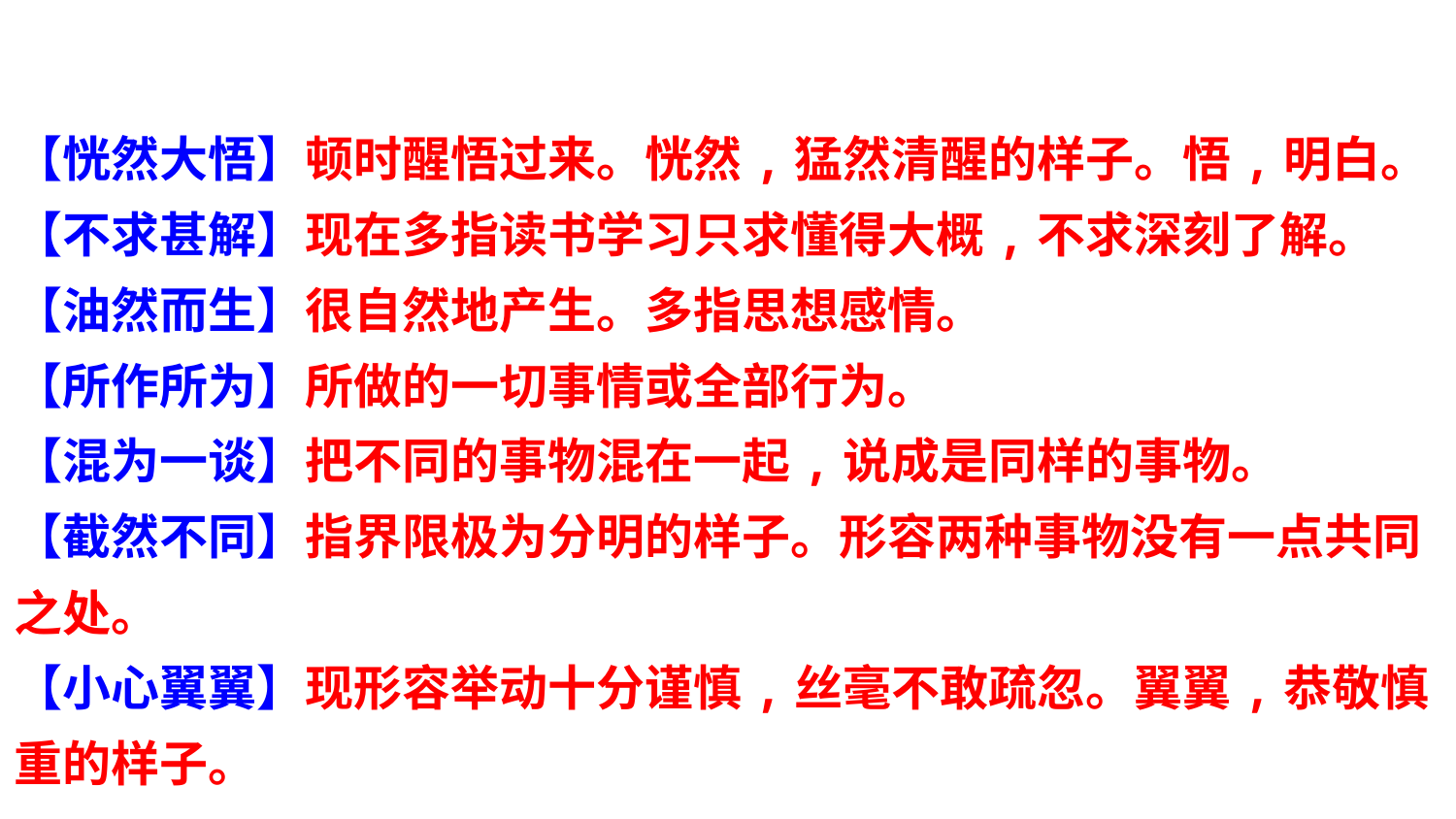

【恍然大悟】顿时醒悟过来。恍然,猛然清醒的样子。悟,明白。
【不求甚解】现在多指读书学习只求懂得大概,不求深刻了解。
【油然而生】很自然地产生。多指思想感情。
【所作所为】所做的一切事情或全部行为。
【混为一谈】把不同的事物混在一起,说成是同样的事物。
【截然不同】指界限极为分明的样子。形容两种事物没有一点共同之处。
【小心翼翼】现形容举动十分谨慎,丝毫不敢疏忽。翼翼,恭敬慎重的样子。